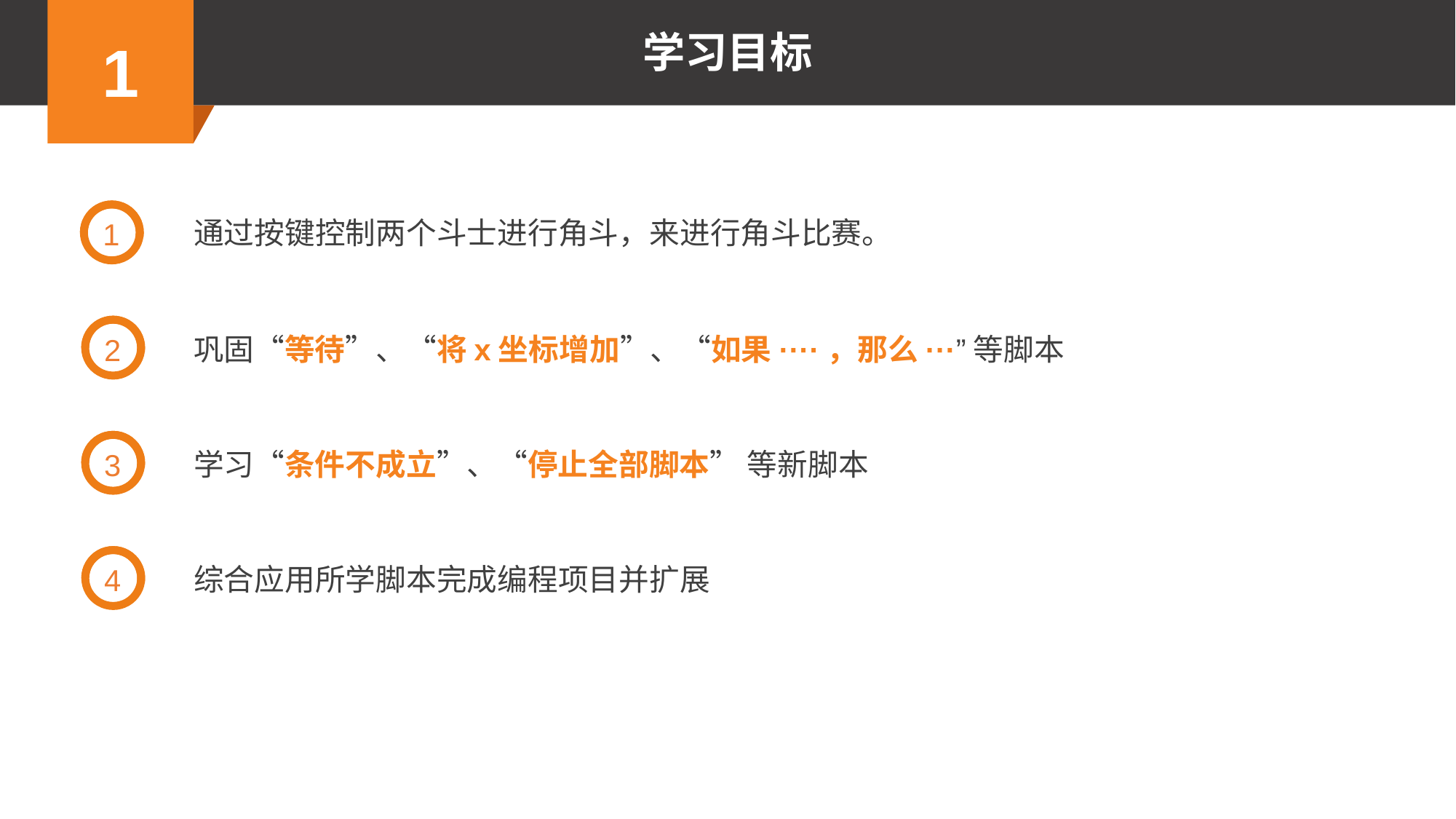

1
通过按键控制两个斗士进行角斗，来进行角斗比赛。

2
巩固“等待”、“将x坐标增加”、“如果····，那么···”等脚本

3
学习“条件不成立”、“停止全部脚本” 等新脚本

4
综合应用所学脚本完成编程项目并扩展